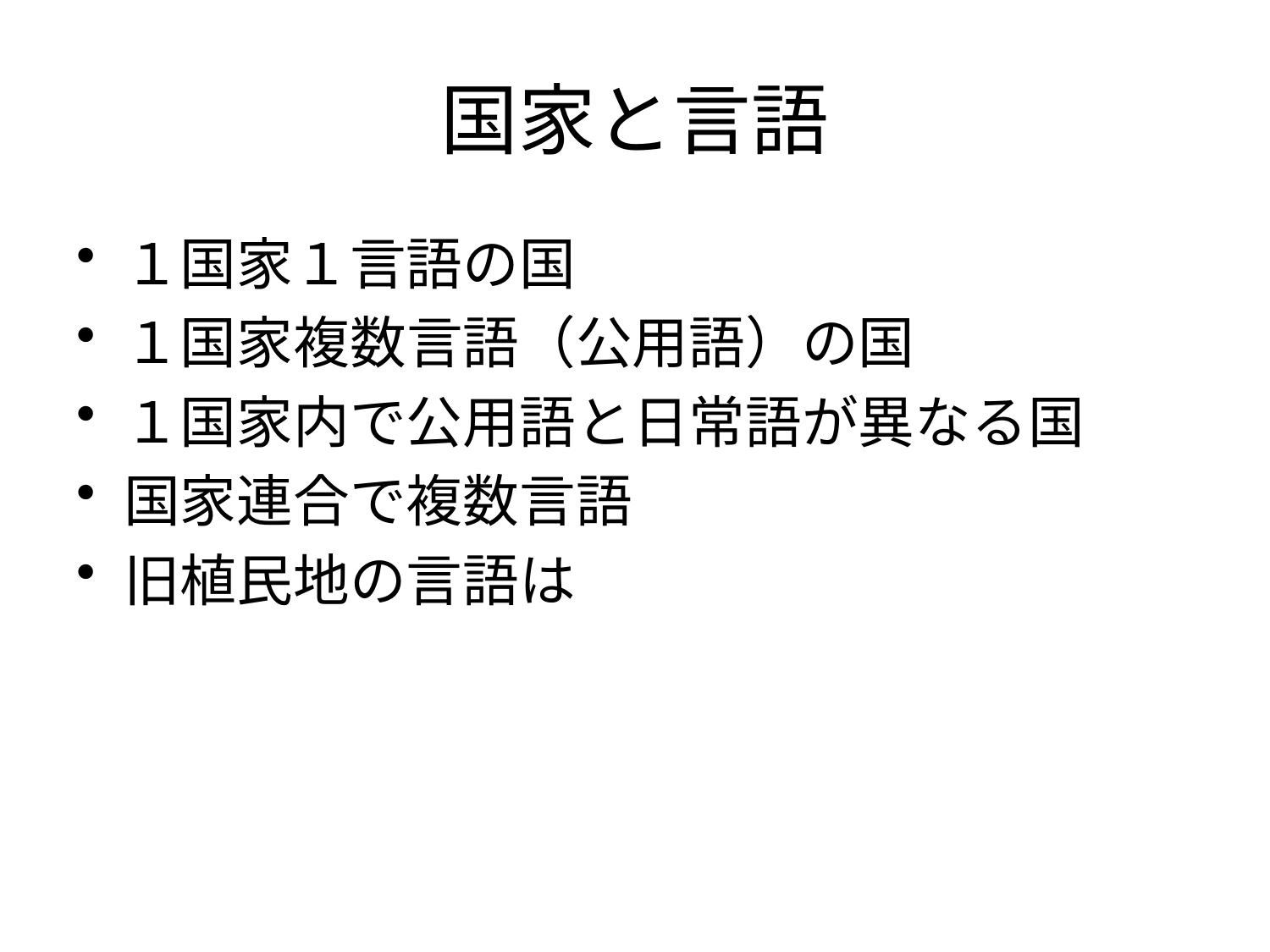

# 国家と言語
１国家１言語の国
１国家複数言語（公用語）の国
１国家内で公用語と日常語が異なる国
国家連合で複数言語
旧植民地の言語は